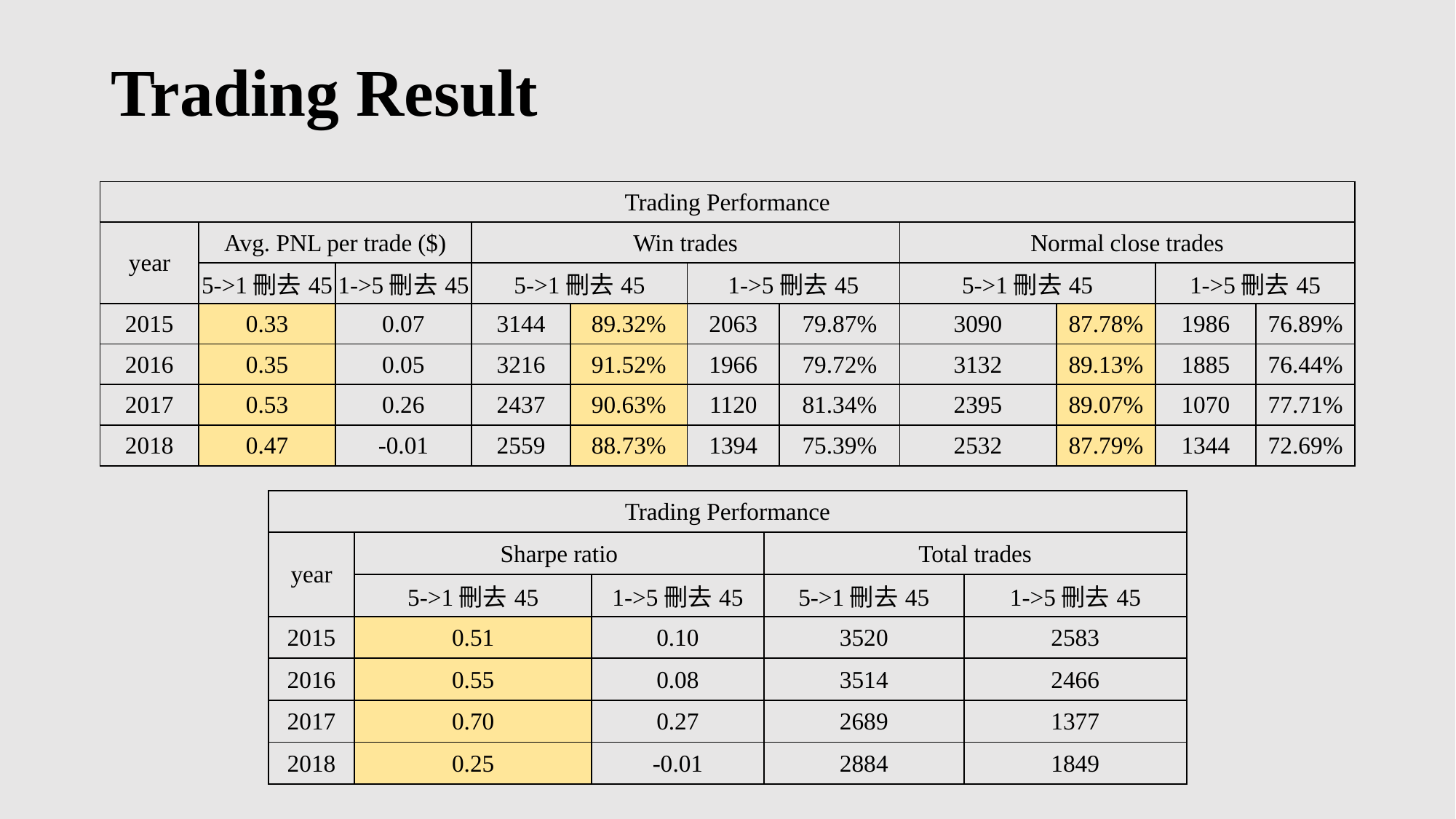

# Trading Result
| Trading Performance |  |  |  |  |  |  |  |  |  |  |
| --- | --- | --- | --- | --- | --- | --- | --- | --- | --- | --- |
| year | Avg. PNL per trade ($) |  | Win trades |  |  |  | Normal close trades |  |  |  |
|  | 5->1刪去45 | 1->5刪去45 | 5->1刪去45 |  | 1->5刪去45 |  | 5->1刪去45 |  | 1->5刪去45 |  |
| 2015 | 0.33 | 0.07 | 3144 | 89.32% | 2063 | 79.87% | 3090 | 87.78% | 1986 | 76.89% |
| 2016 | 0.35 | 0.05 | 3216 | 91.52% | 1966 | 79.72% | 3132 | 89.13% | 1885 | 76.44% |
| 2017 | 0.53 | 0.26 | 2437 | 90.63% | 1120 | 81.34% | 2395 | 89.07% | 1070 | 77.71% |
| 2018 | 0.47 | -0.01 | 2559 | 88.73% | 1394 | 75.39% | 2532 | 87.79% | 1344 | 72.69% |
| Trading Performance |  |  |  |  |
| --- | --- | --- | --- | --- |
| year | Sharpe ratio |  | Total trades |  |
|  | 5->1刪去45 | 1->5刪去45 | 5->1刪去45 | 1->5刪去45 |
| 2015 | 0.51 | 0.10 | 3520 | 2583 |
| 2016 | 0.55 | 0.08 | 3514 | 2466 |
| 2017 | 0.70 | 0.27 | 2689 | 1377 |
| 2018 | 0.25 | -0.01 | 2884 | 1849 |